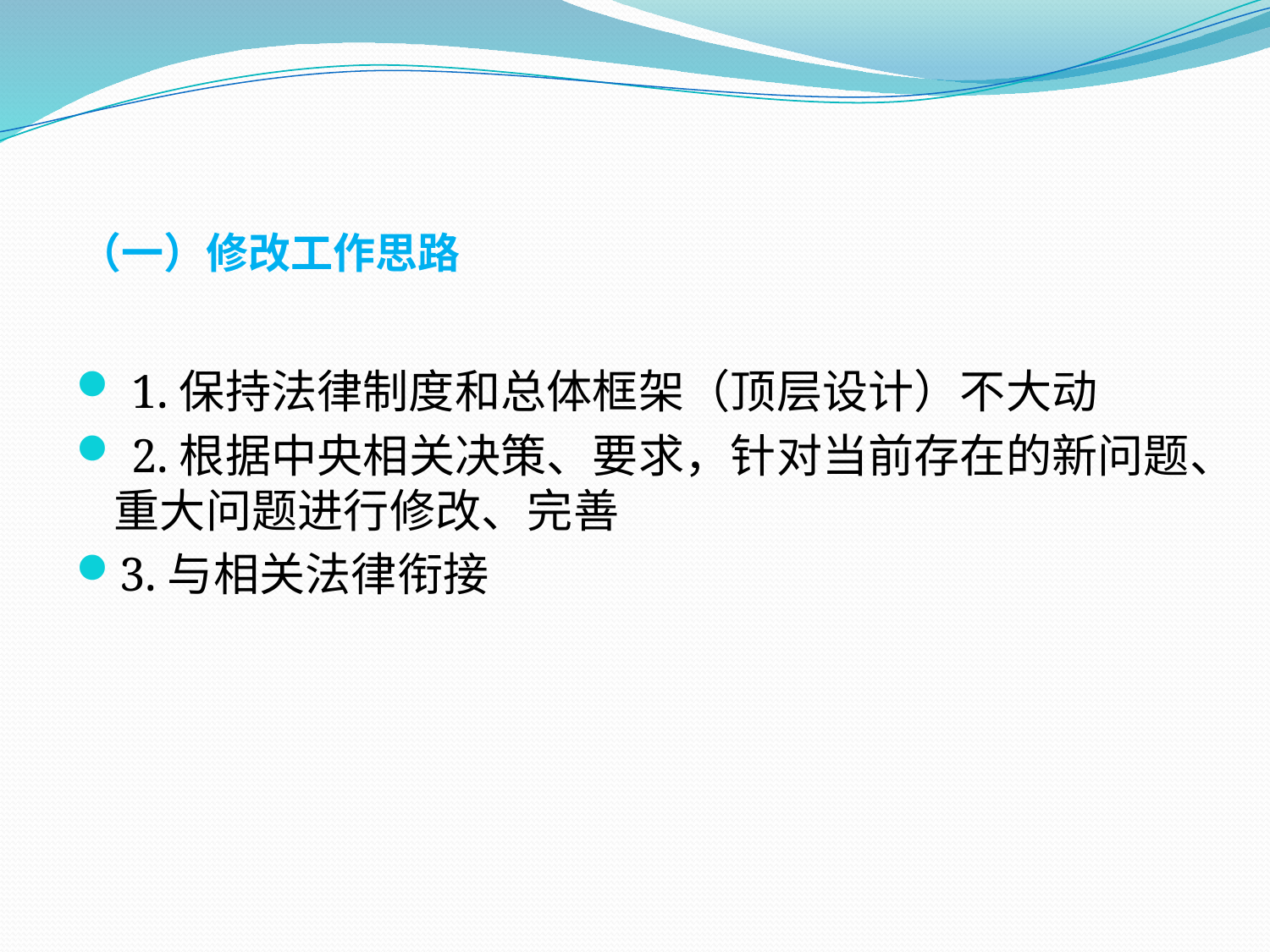

（一）修改工作思路
 1.保持法律制度和总体框架（顶层设计）不大动
 2.根据中央相关决策、要求，针对当前存在的新问题、重大问题进行修改、完善
3.与相关法律衔接